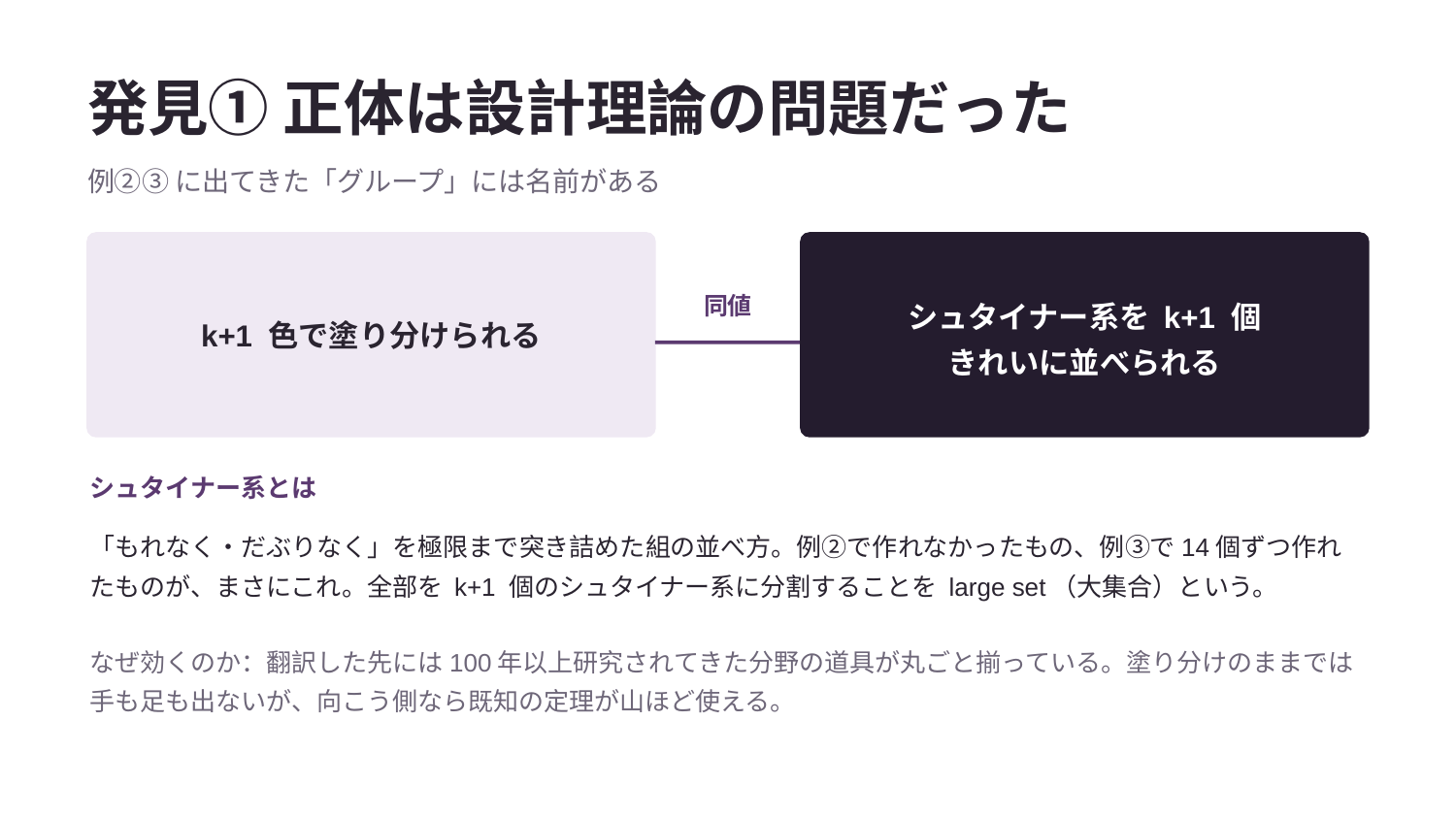

発見① 正体は設計理論の問題だった
例②③ に出てきた「グループ」には名前がある

k+1 色で塗り分けられる

シュタイナー系を k+1 個
きれいに並べられる
同値

シュタイナー系とは
「もれなく・だぶりなく」を極限まで突き詰めた組の並べ方。例②で作れなかったもの、例③で14個ずつ作れたものが、まさにこれ。全部を k+1 個のシュタイナー系に分割することを large set（大集合）という。
なぜ効くのか：翻訳した先には100年以上研究されてきた分野の道具が丸ごと揃っている。塗り分けのままでは手も足も出ないが、向こう側なら既知の定理が山ほど使える。